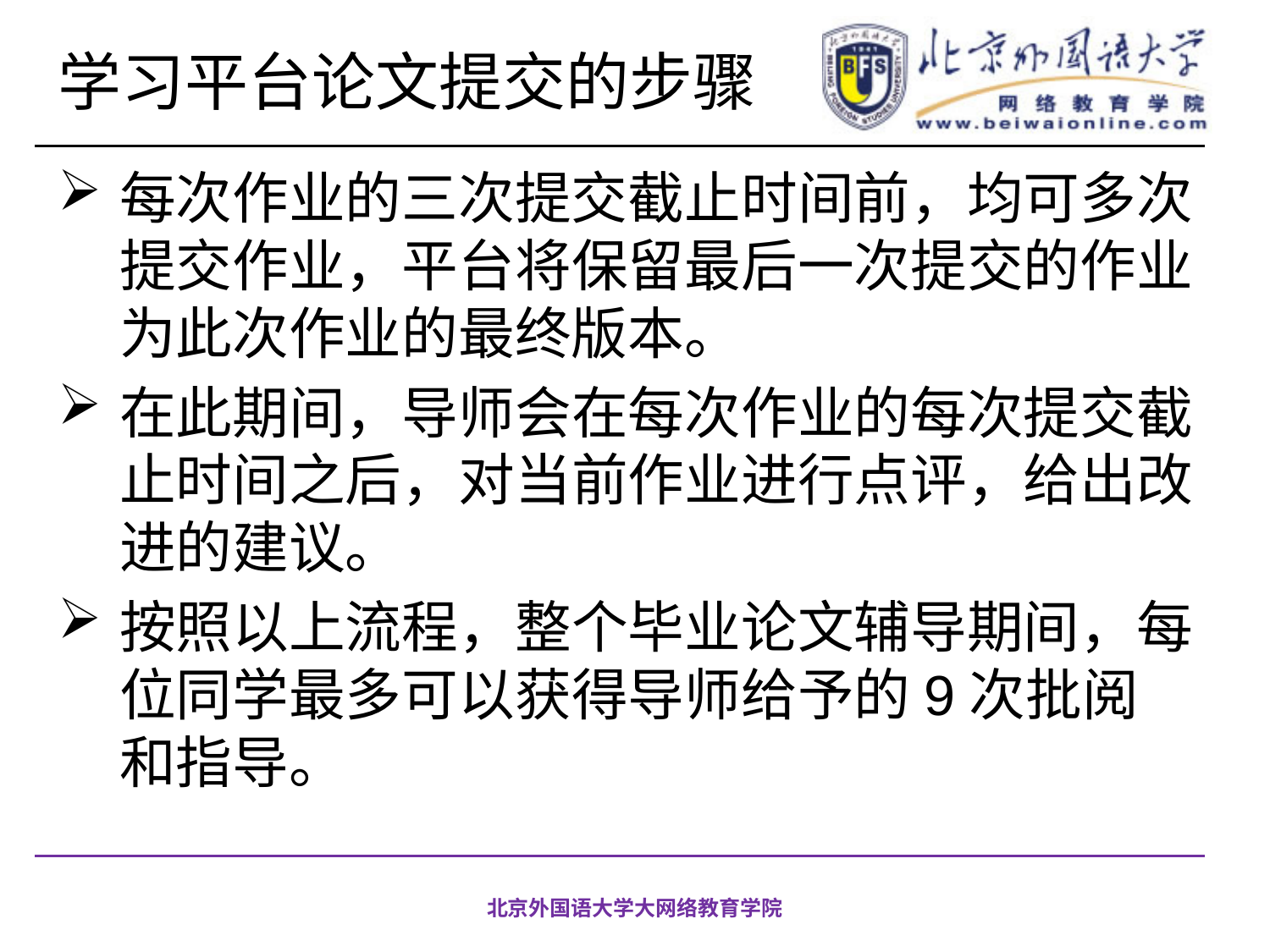

# 学习平台论文提交的步骤
每次作业的三次提交截止时间前，均可多次提交作业，平台将保留最后一次提交的作业为此次作业的最终版本。
在此期间，导师会在每次作业的每次提交截止时间之后，对当前作业进行点评，给出改进的建议。
按照以上流程，整个毕业论文辅导期间，每位同学最多可以获得导师给予的9次批阅和指导。

北京外国语大学大网络教育学院
33